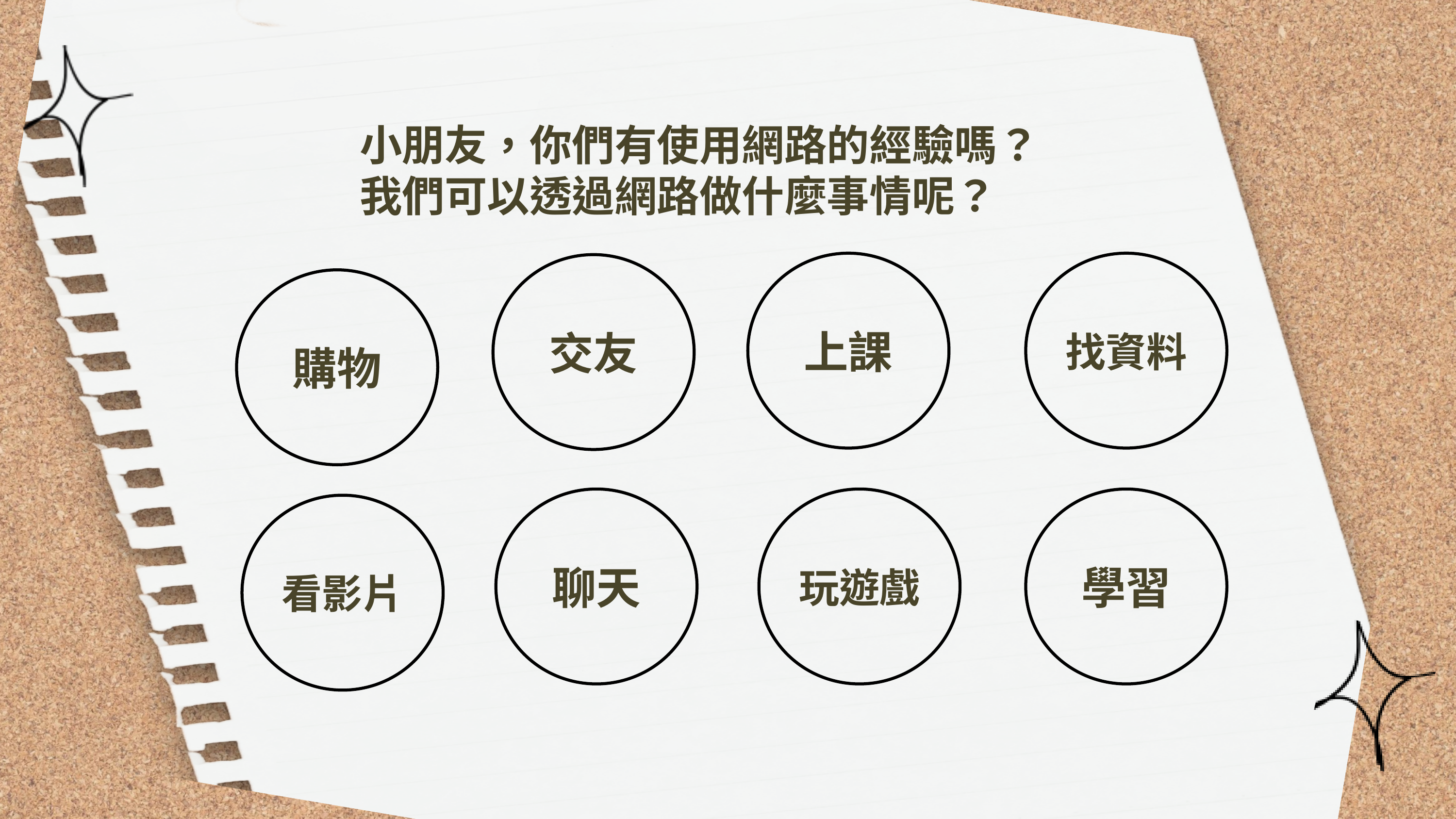

小朋友，你們有使用網路的經驗嗎？
我們可以透過網路做什麼事情呢？
上課
找資料
交友
購物
學習
聊天
玩遊戲
看影片